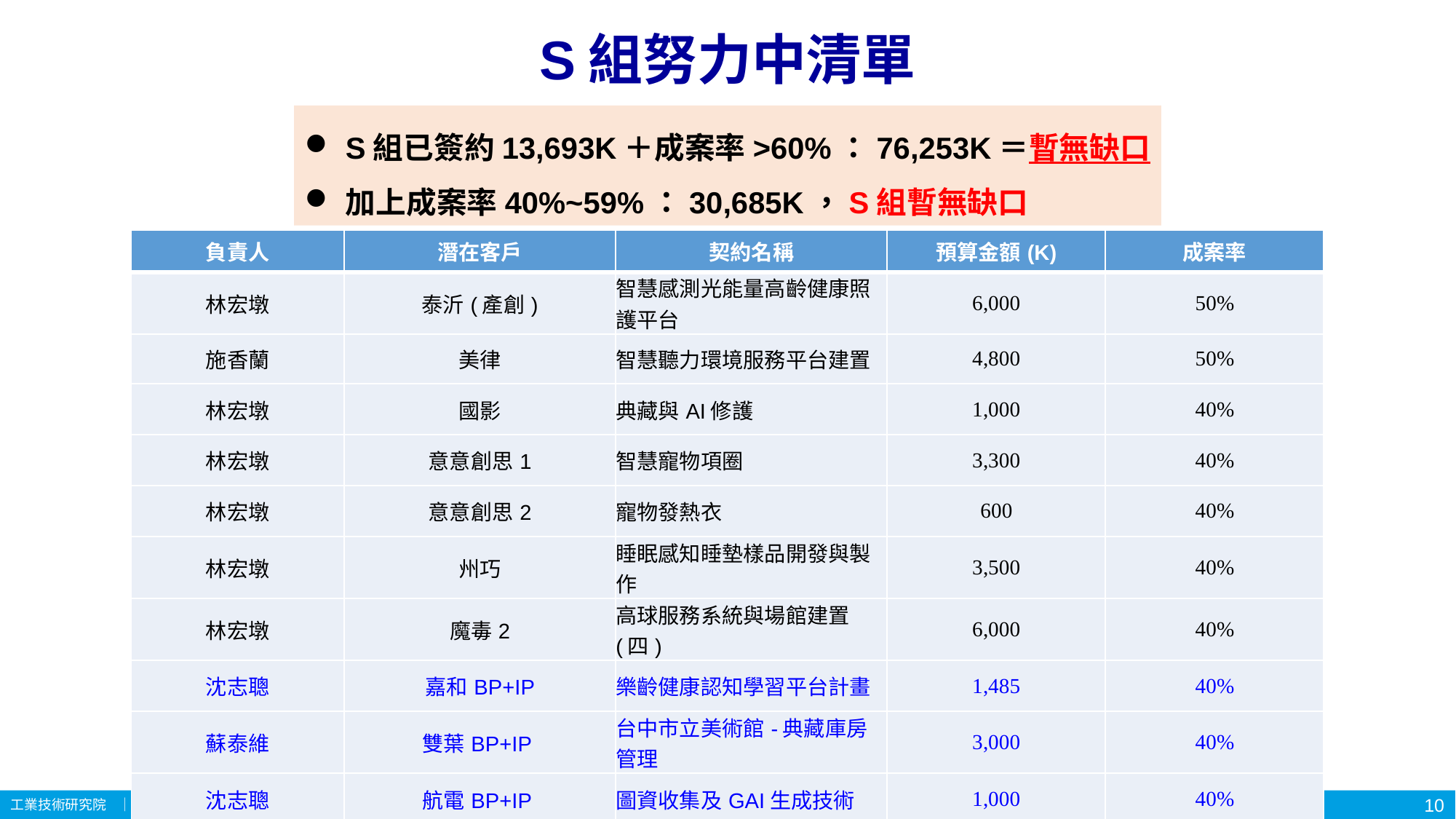

S組努力中清單
S組已簽約13,693K＋成案率>60%：76,253K＝暫無缺口
加上成案率40%~59%：30,685K，S組暫無缺口
| 負責人 | 潛在客戶 | 契約名稱 | 預算金額(K) | 成案率 |
| --- | --- | --- | --- | --- |
| 林宏墩 | 泰沂(產創) | 智慧感測光能量高齡健康照護平台 | 6,000 | 50% |
| 施香蘭 | 美律 | 智慧聽力環境服務平台建置 | 4,800 | 50% |
| 林宏墩 | 國影 | 典藏與AI修護 | 1,000 | 40% |
| 林宏墩 | 意意創思1 | 智慧寵物項圈 | 3,300 | 40% |
| 林宏墩 | 意意創思2 | 寵物發熱衣 | 600 | 40% |
| 林宏墩 | 州巧 | 睡眠感知睡墊樣品開發與製作 | 3,500 | 40% |
| 林宏墩 | 魔毒2 | 高球服務系統與場館建置(四) | 6,000 | 40% |
| 沈志聰 | 嘉和BP+IP | 樂齡健康認知學習平台計畫 | 1,485 | 40% |
| 蘇泰維 | 雙葉BP+IP | 台中市立美術館-典藏庫房管理 | 3,000 | 40% |
| 沈志聰 | 航電BP+IP | 圖資收集及GAI生成技術 | 1,000 | 40% |